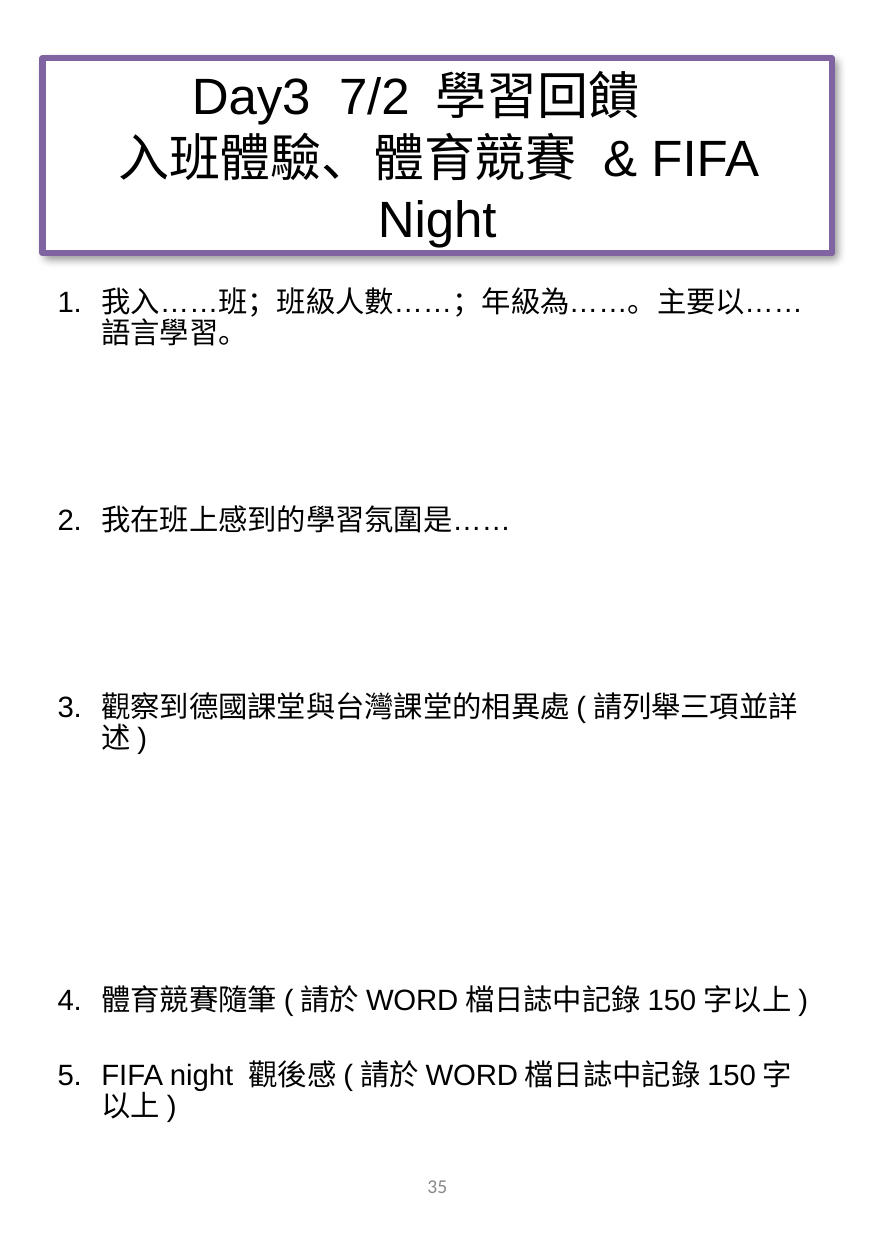

# Day3  7/2 學習回饋 入班體驗、體育競賽 & FIFA Night
我入……班；班級人數……；年級為……。主要以……語言學習。

我在班上感到的學習氛圍是……

觀察到德國課堂與台灣課堂的相異處(請列舉三項並詳述)

體育競賽隨筆(請於WORD檔日誌中記錄150字以上)

FIFA night 觀後感(請於WORD檔日誌中記錄150字以上)
35